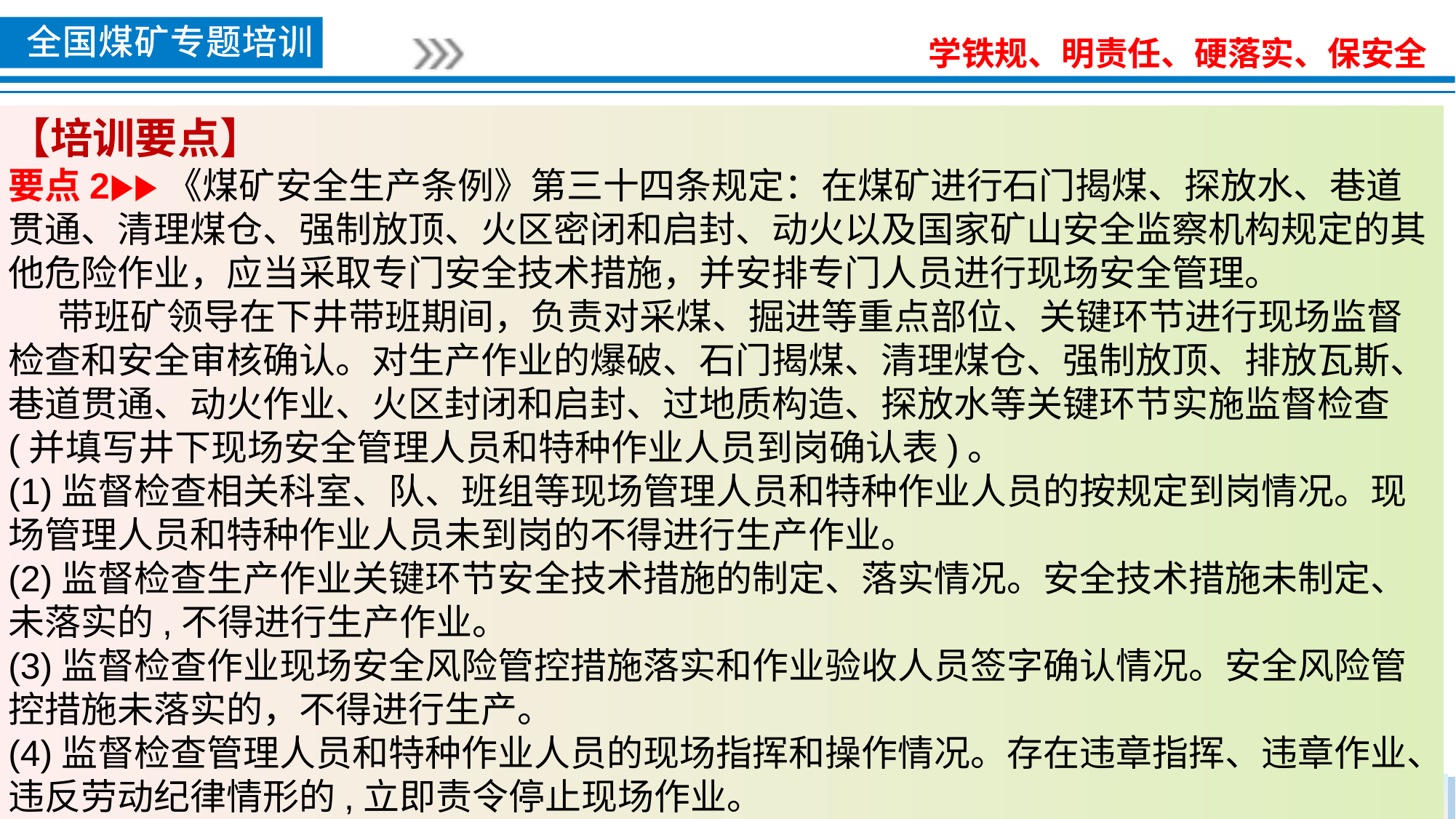

【培训要点】
要点2▶▶《煤矿安全生产条例》第三十四条规定：在煤矿进行石门揭煤、探放水、巷道贯通、清理煤仓、强制放顶、火区密闭和启封、动火以及国家矿山安全监察机构规定的其他危险作业，应当采取专门安全技术措施，并安排专门人员进行现场安全管理。
     带班矿领导在下井带班期间，负责对采煤、掘进等重点部位、关键环节进行现场监督检查和安全审核确认。对生产作业的爆破、石门揭煤、清理煤仓、强制放顶、排放瓦斯、巷道贯通、动火作业、火区封闭和启封、过地质构造、探放水等关键环节实施监督检查(并填写井下现场安全管理人员和特种作业人员到岗确认表)。
(1)监督检查相关科室、队、班组等现场管理人员和特种作业人员的按规定到岗情况。现场管理人员和特种作业人员未到岗的不得进行生产作业。
(2)监督检查生产作业关键环节安全技术措施的制定、落实情况。安全技术措施未制定、未落实的,不得进行生产作业。
(3)监督检查作业现场安全风险管控措施落实和作业验收人员签字确认情况。安全风险管控措施未落实的，不得进行生产。
(4)监督检查管理人员和特种作业人员的现场指挥和操作情况。存在违章指挥、违章作业、违反劳动纪律情形的,立即责令停止现场作业。